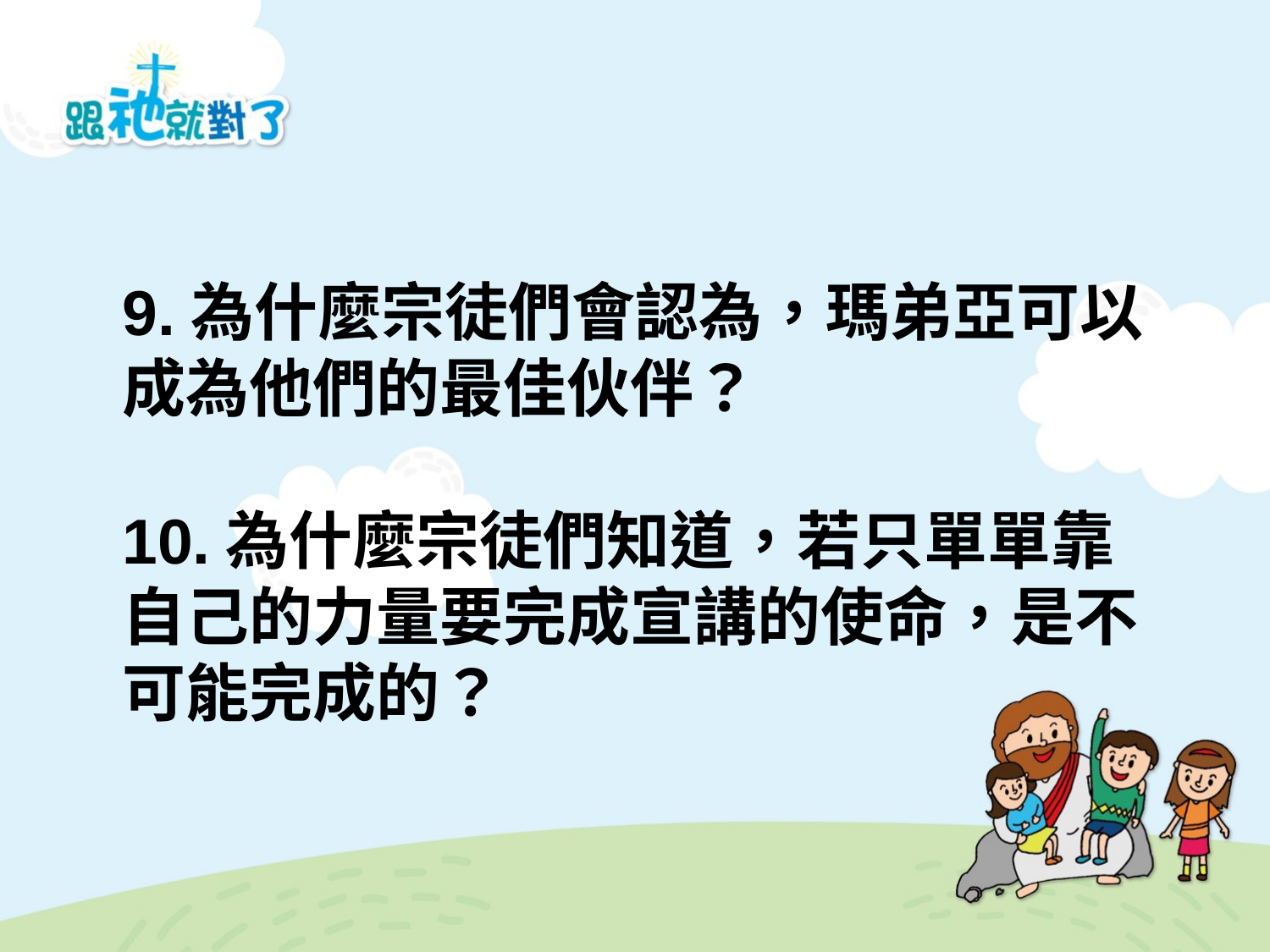

9.為什麼宗徒們會認為，瑪弟亞可以成為他們的最佳伙伴？

10.為什麼宗徒們知道，若只單單靠自己的力量要完成宣講的使命，是不可能完成的？